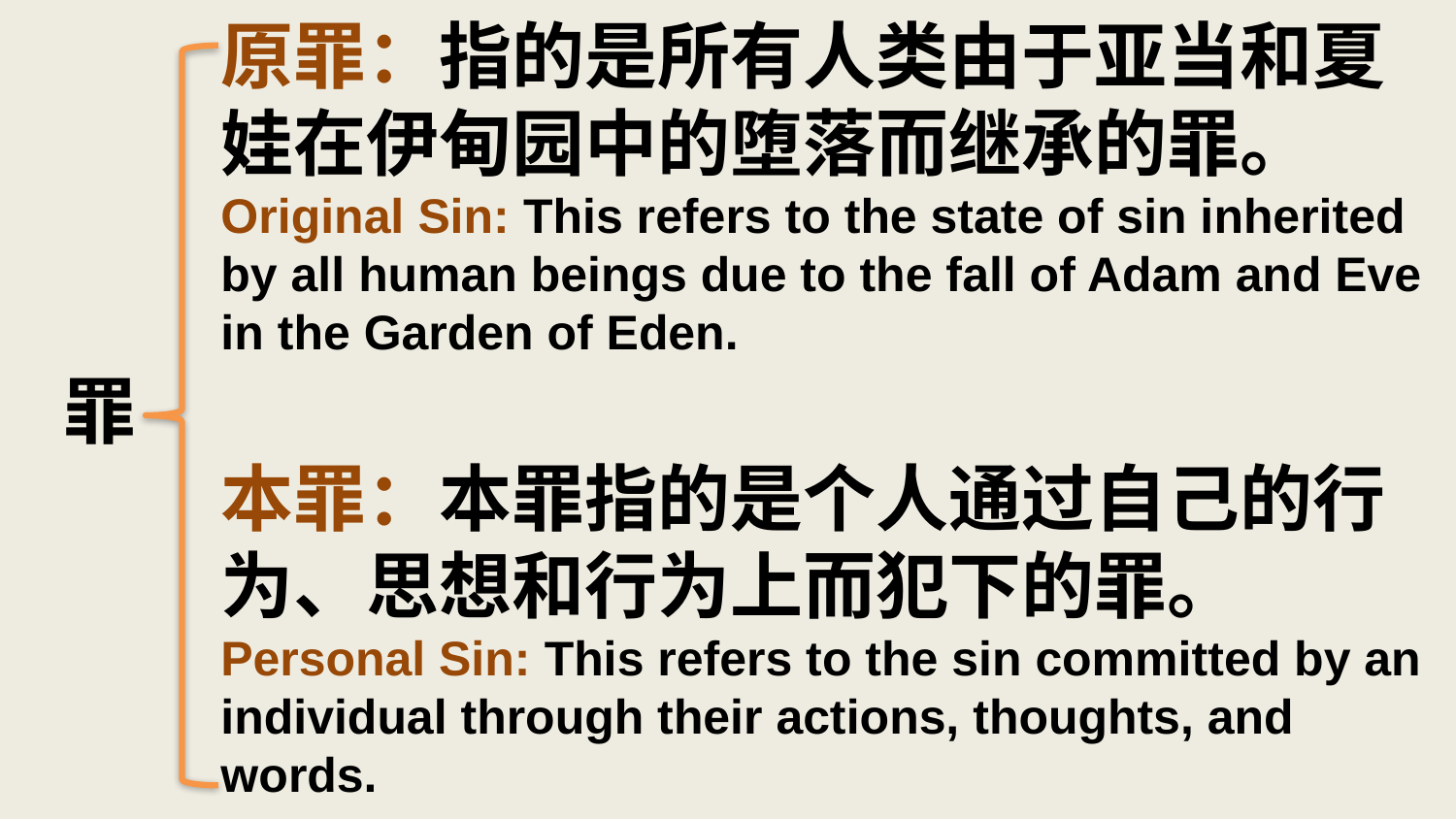

# 罪

原罪：指的是所有人类由于亚当和夏娃在伊甸园中的堕落而继承的罪。
Original Sin: This refers to the state of sin inherited by all human beings due to the fall of Adam and Eve in the Garden of Eden.
本罪：本罪指的是个人通过自己的行为、思想和行为上而犯下的罪。
Personal Sin: This refers to the sin committed by an individual through their actions, thoughts, and words.